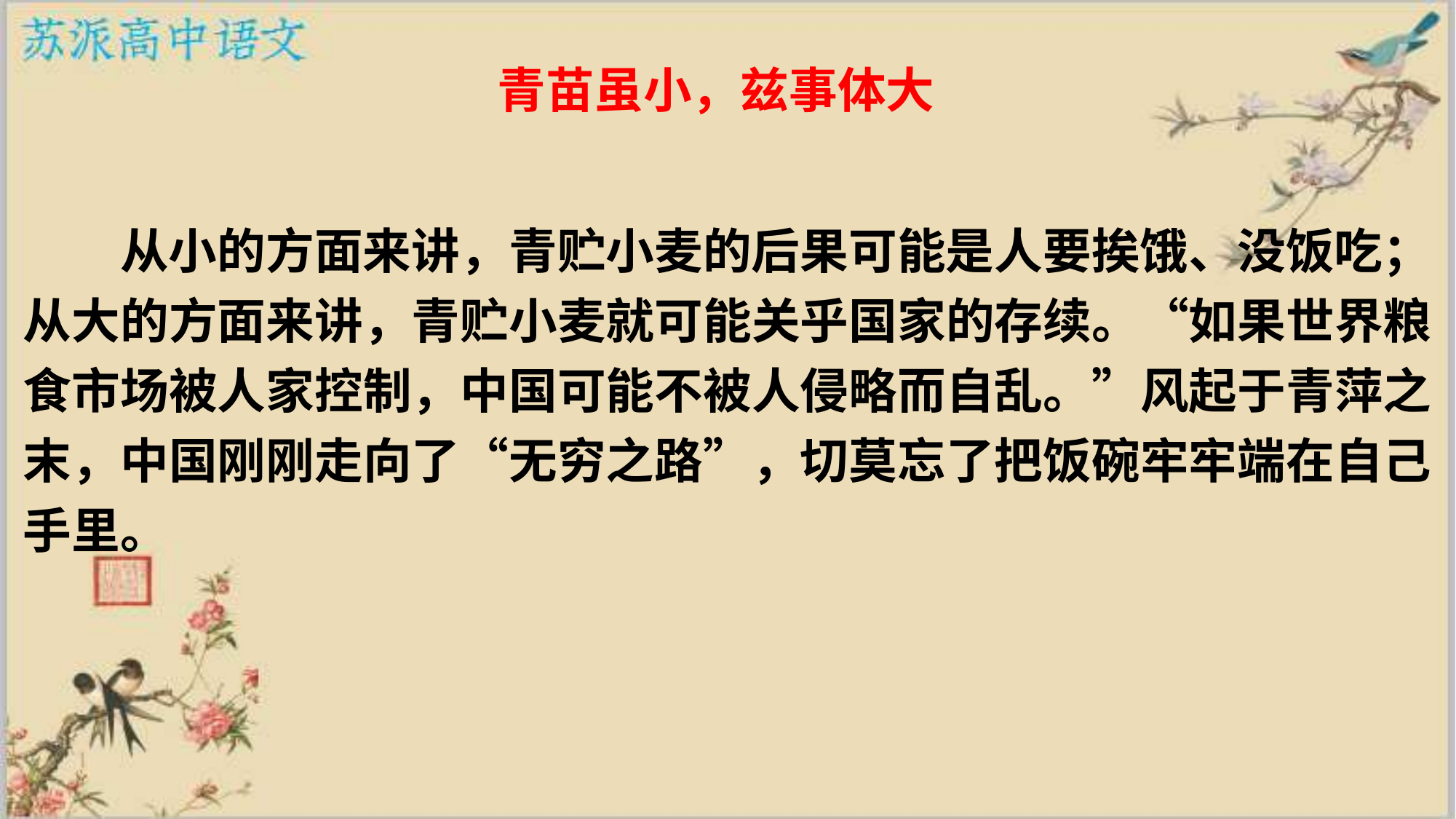

青苗虽小，兹事体大
从小的方面来讲，青贮小麦的后果可能是人要挨饿、没饭吃；从大的方面来讲，青贮小麦就可能关乎国家的存续。“如果世界粮食市场被人家控制，中国可能不被人侵略而自乱。”风起于青萍之末，中国刚刚走向了“无穷之路”，切莫忘了把饭碗牢牢端在自己手里。